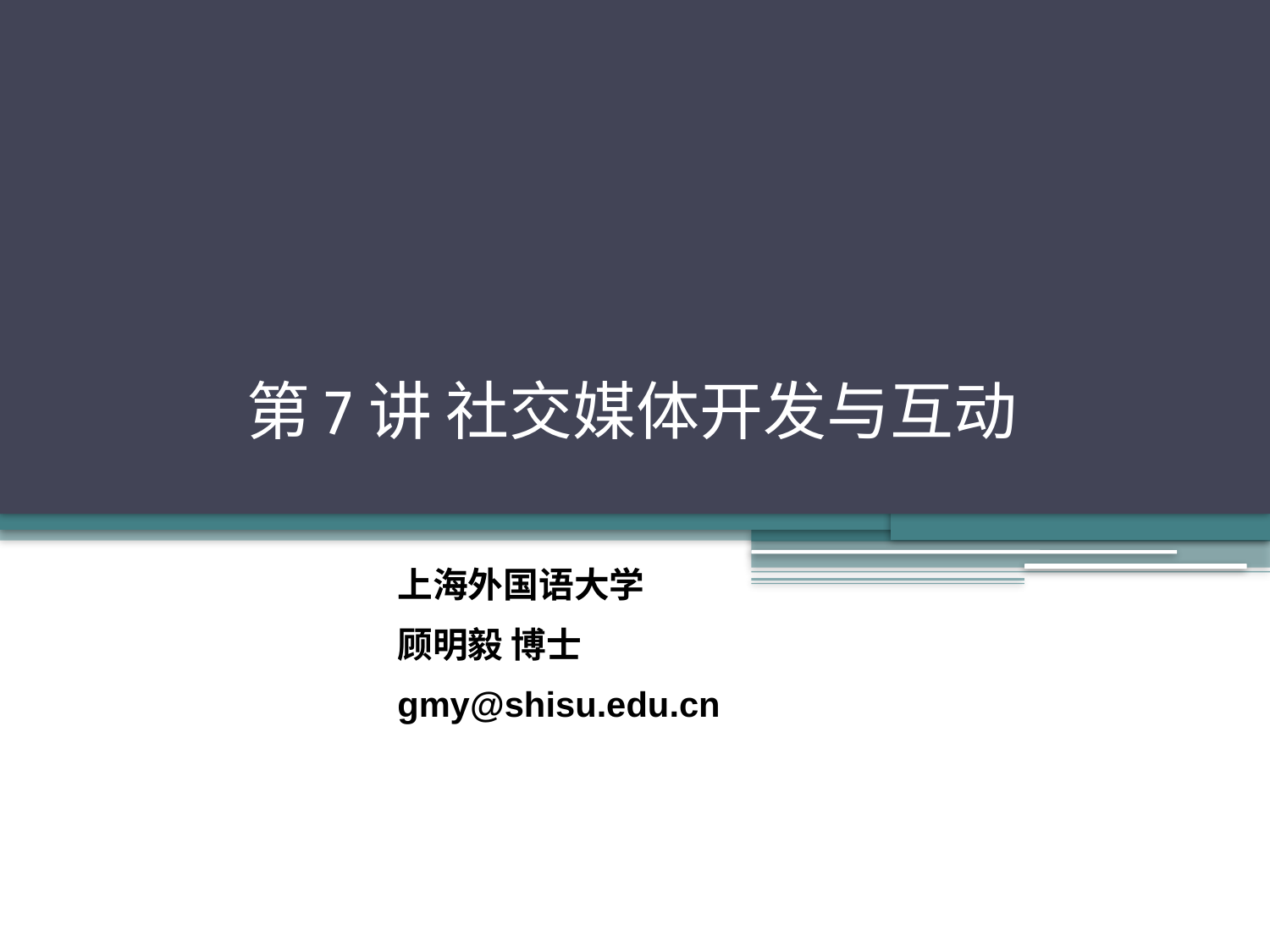

# 第7讲 社交媒体开发与互动
上海外国语大学
顾明毅 博士
gmy@shisu.edu.cn